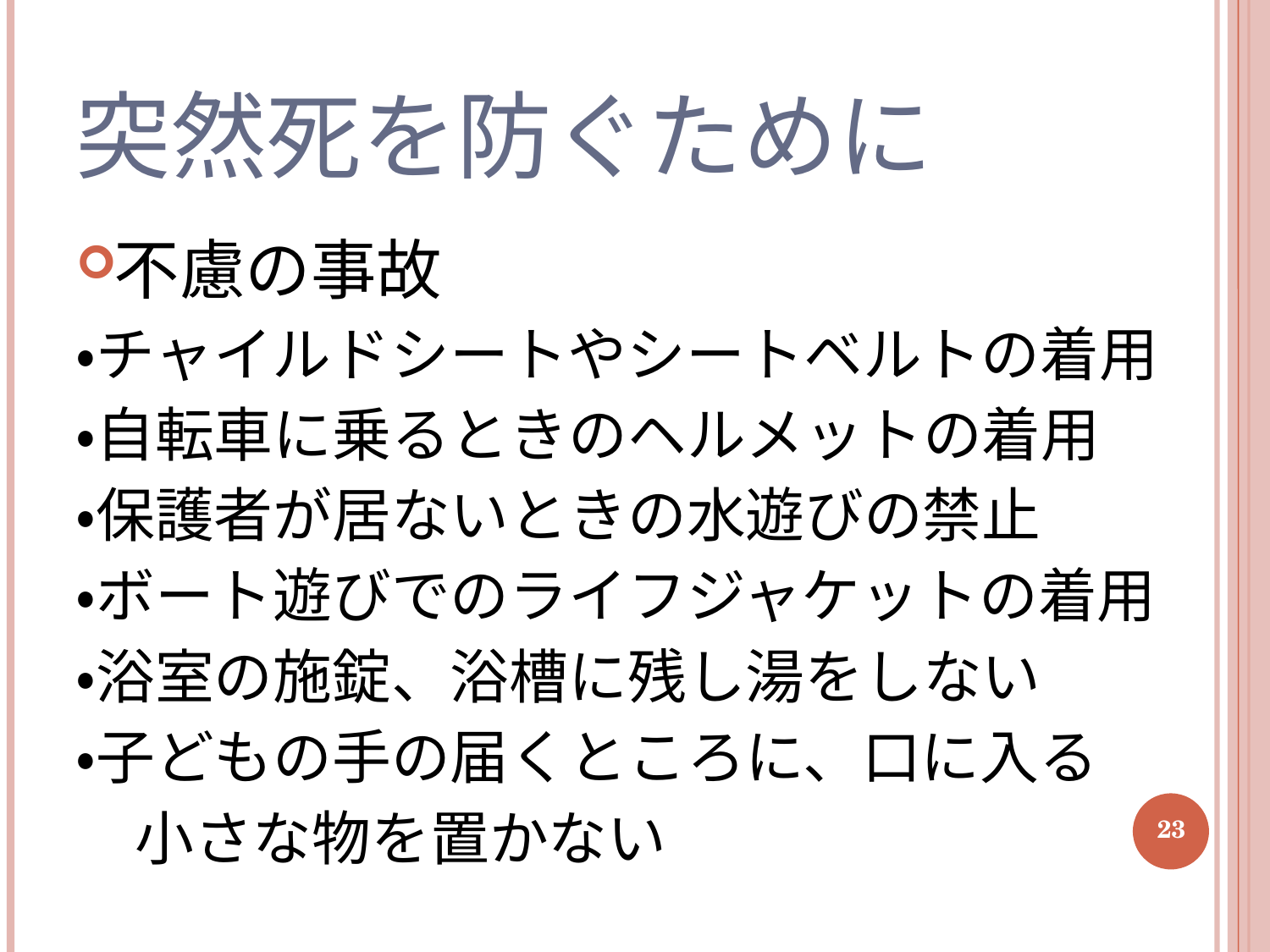

突然死を防ぐために
不慮の事故
・チャイルドシートやシートベルトの着用
・自転車に乗るときのヘルメットの着用
・保護者が居ないときの水遊びの禁止
・ボート遊びでのライフジャケットの着用
・浴室の施錠、浴槽に残し湯をしない
・子どもの手の届くところに、口に入る
　小さな物を置かない
23